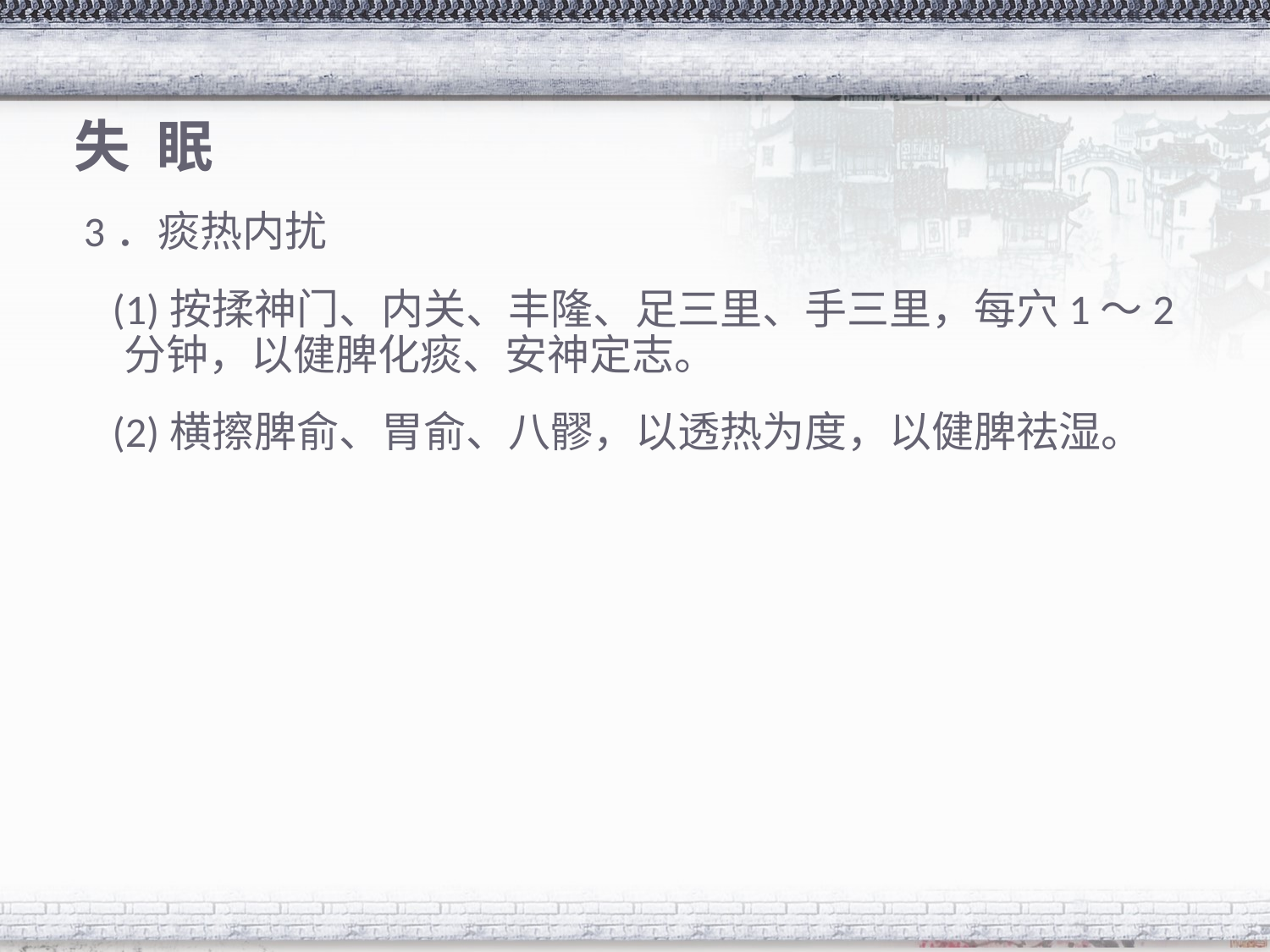

# 失  眠
 3．痰热内扰
    (1)按揉神门、内关、丰隆、足三里、手三里，每穴1～2分钟，以健脾化痰、安神定志。
    (2)横擦脾俞、胃俞、八髎，以透热为度，以健脾祛湿。